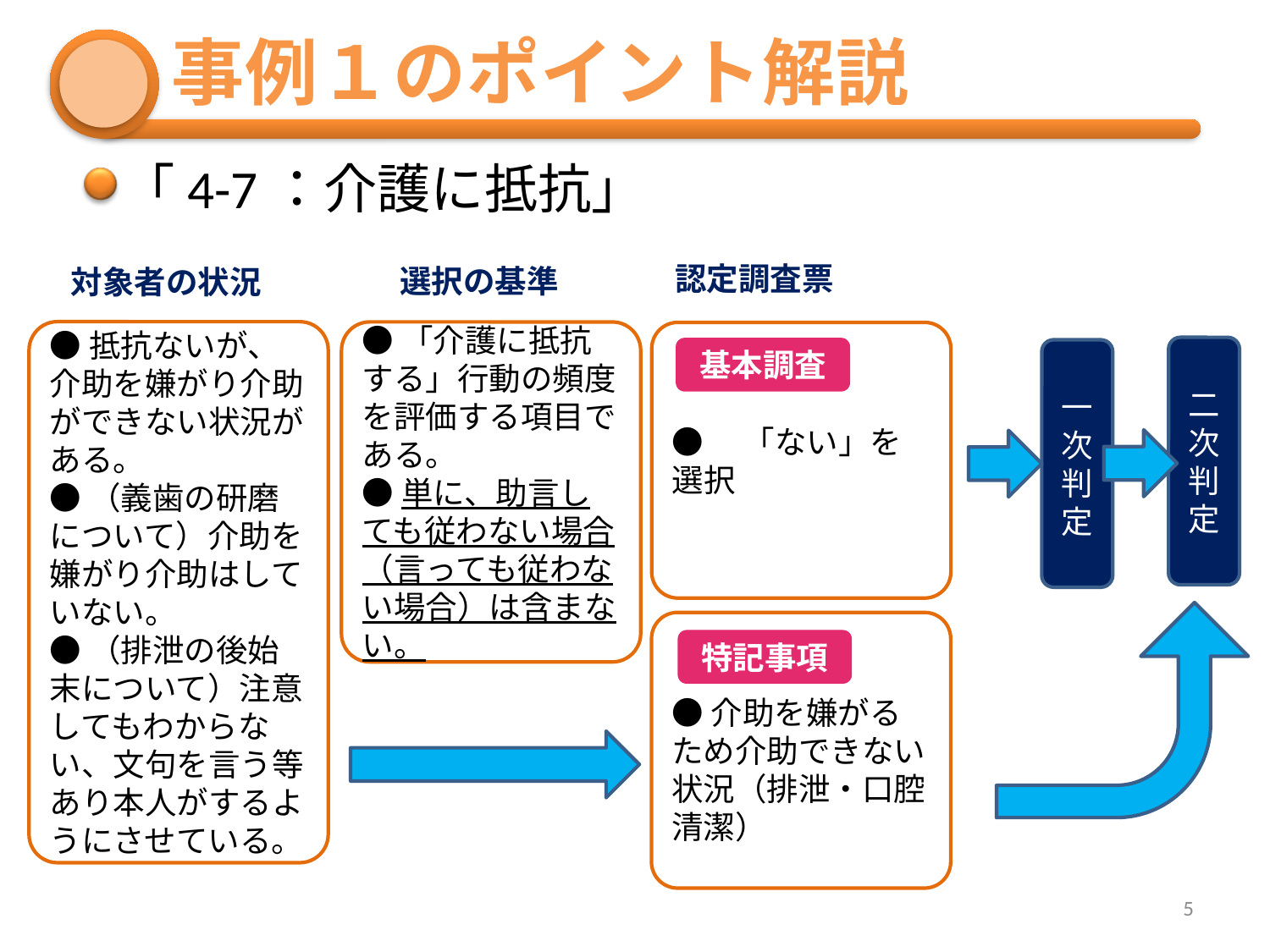

# 事例１のポイント解説
「4-7：介護に抵抗」
認定調査票
選択の基準
対象者の状況
●抵抗ないが、介助を嫌がり介助ができない状況がある。
●（義歯の研磨について）介助を嫌がり介助はしていない。
●（排泄の後始末について）注意してもわからない、文句を言う等あり本人がするようにさせている。
●「介護に抵抗する」行動の頻度を評価する項目である。
●単に、助言しても従わない場合（言っても従わない場合）は含まない。
●　「ない」を選択
二次判定
基本調査
一次判定

●介助を嫌がるため介助できない状況（排泄・口腔清潔）
特記事項

5